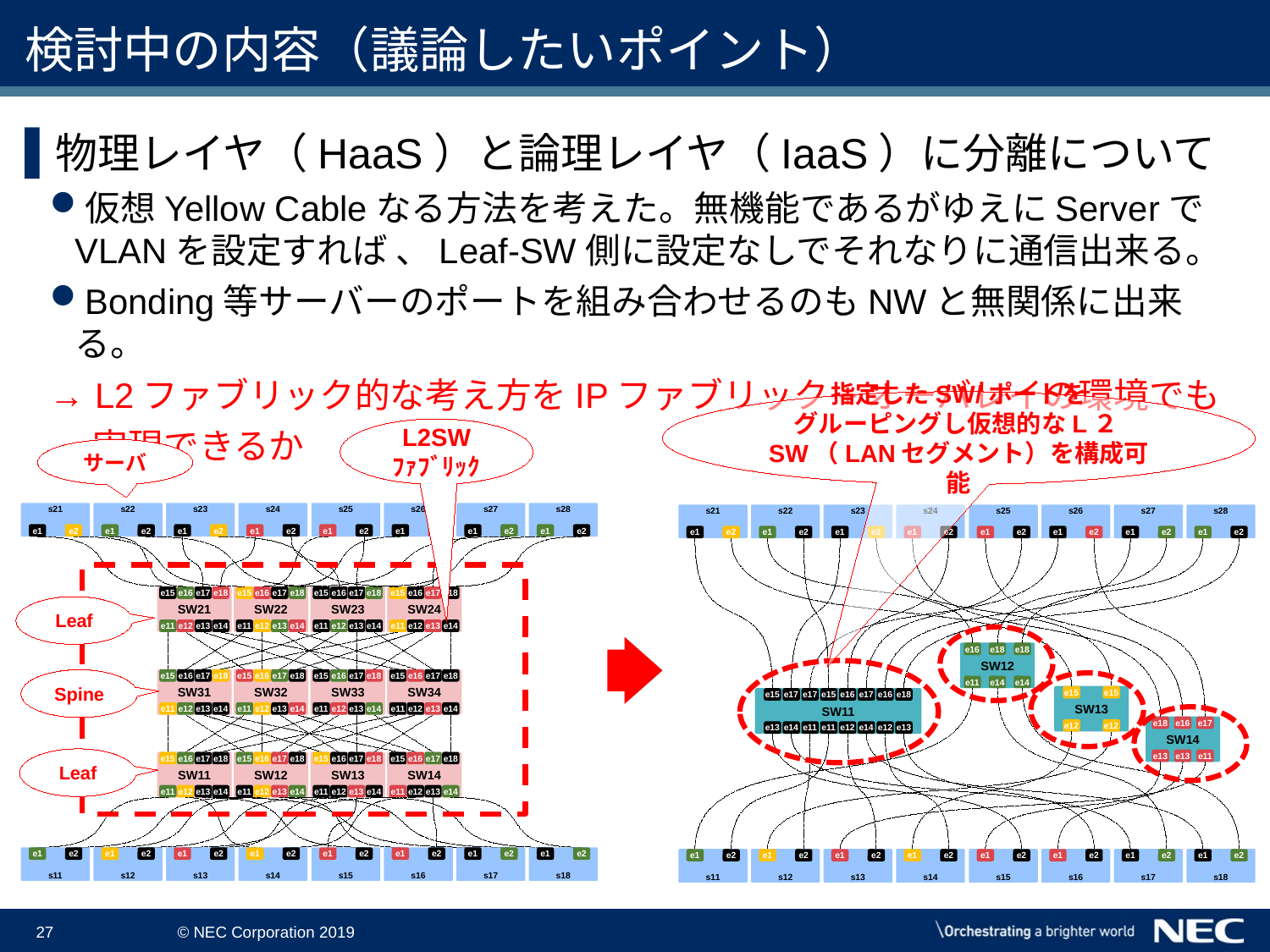

# 検討中の内容（議論したいポイント）
物理レイヤ（HaaS）と論理レイヤ（IaaS）に分離について
仮想Yellow Cableなる方法を考えた。無機能であるがゆえにServerでVLANを設定すれば 、Leaf-SW側に設定なしでそれなりに通信出来る。
Bonding等サーバーのポートを組み合わせるのもNWと無関係に出来る。
→ L2ファブリック的な考え方をIPファブリック+オーバレイの環境でも
　 実現できるか
指定したSW/ポートを
グルーピングし仮想的なL２SW（LANセグメント）を構成可能
L2SW
ﾌｧﾌﾞﾘｯｸ
サーバ
s21
e1
e2
s22
e1
e2
s23
e1
e2
s24
e1
e2
s25
e1
e2
s26
e1
e2
s27
e1
e2
s28
e1
e2
s11
e1
e2
s12
e1
e2
s13
e1
e2
s14
e1
e2
s15
e1
e2
s16
e1
e2
s17
e1
e2
s18
e1
e2
SW21
e15
e16
e17
e18
e11
e12
e13
e14
SW22
e15
e16
e17
e18
e11
e12
e13
e14
SW23
e15
e16
e17
e18
e11
e12
e13
e14
SW24
e15
e16
e17
e18
e11
e12
e13
e14
SW31
e15
e16
e17
e18
e11
e12
e13
e14
SW32
e15
e16
e17
e18
e11
e12
e13
e14
SW33
e15
e16
e17
e18
e11
e12
e13
e14
SW34
e15
e16
e17
e18
e11
e12
e13
e14
SW11
e15
e16
e17
e18
e11
e12
e13
e14
SW12
e15
e16
e17
e18
e11
e12
e13
e14
SW13
e15
e16
e17
e18
e11
e12
e13
e14
SW14
e15
e16
e17
e18
e11
e12
e13
e14
s21
e1
e2
s22
e1
e2
s23
e1
e2
s24
e1
e2
s25
e1
e2
s26
e1
e2
s27
e1
e2
s28
e1
e2
SW12
e16
e18
e18
e11
e14
e14
SW13
e15
e15
e12
e12
SW11
e15
e17
e17
e15
e16
e17
e16
e18
e13
e14
e11
e11
e12
e14
e12
e13
SW14
e18
e16
e17
e13
e13
e11
s11
e1
e2
s12
e1
e2
s13
e1
e2
s14
e1
e2
s15
e1
e2
s16
e1
e2
s17
e1
e2
s18
e1
e2

Leaf

Spine

Leaf